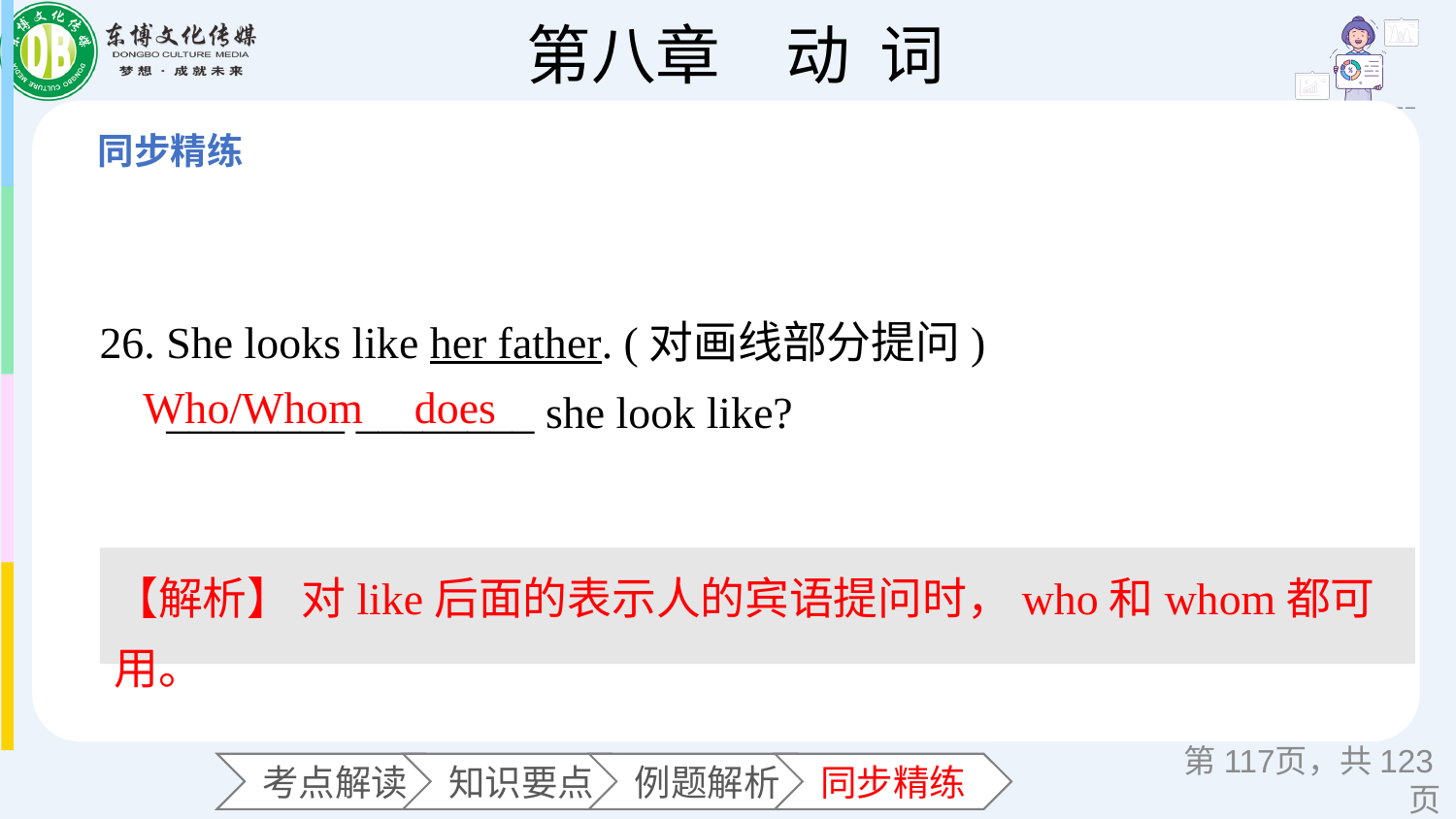

26. She looks like her father. (对画线部分提问)
      ________ ________ she look like?
Who/Whom
does
【解析】 对like后面的表示人的宾语提问时，who和whom都可用。
第117页，共123页